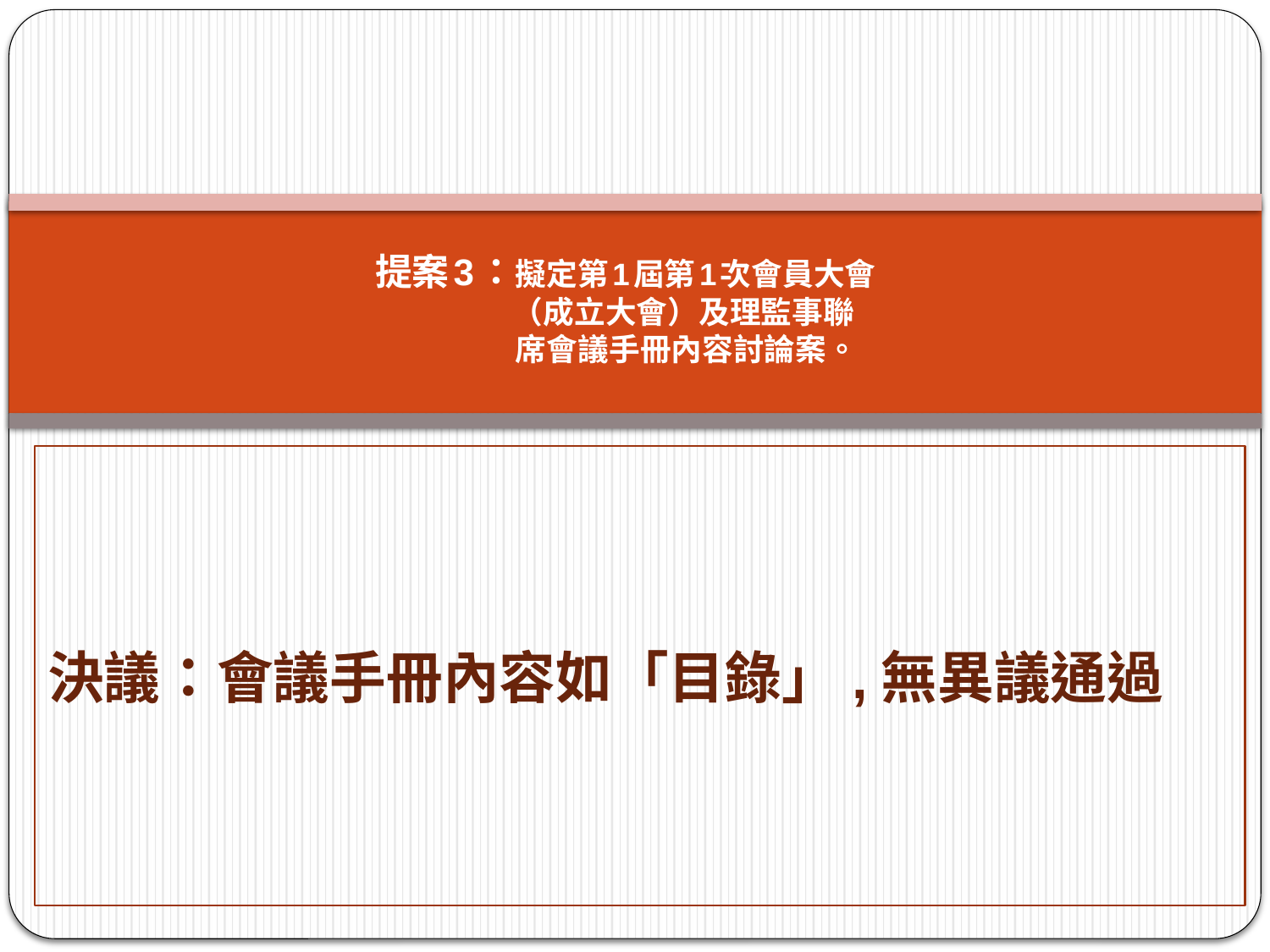

# 提案3：擬定第1屆第1次會員大會 （成立大會）及理監事聯 席會議手冊內容討論案。
決議：會議手冊內容如「目錄」,無異議通過